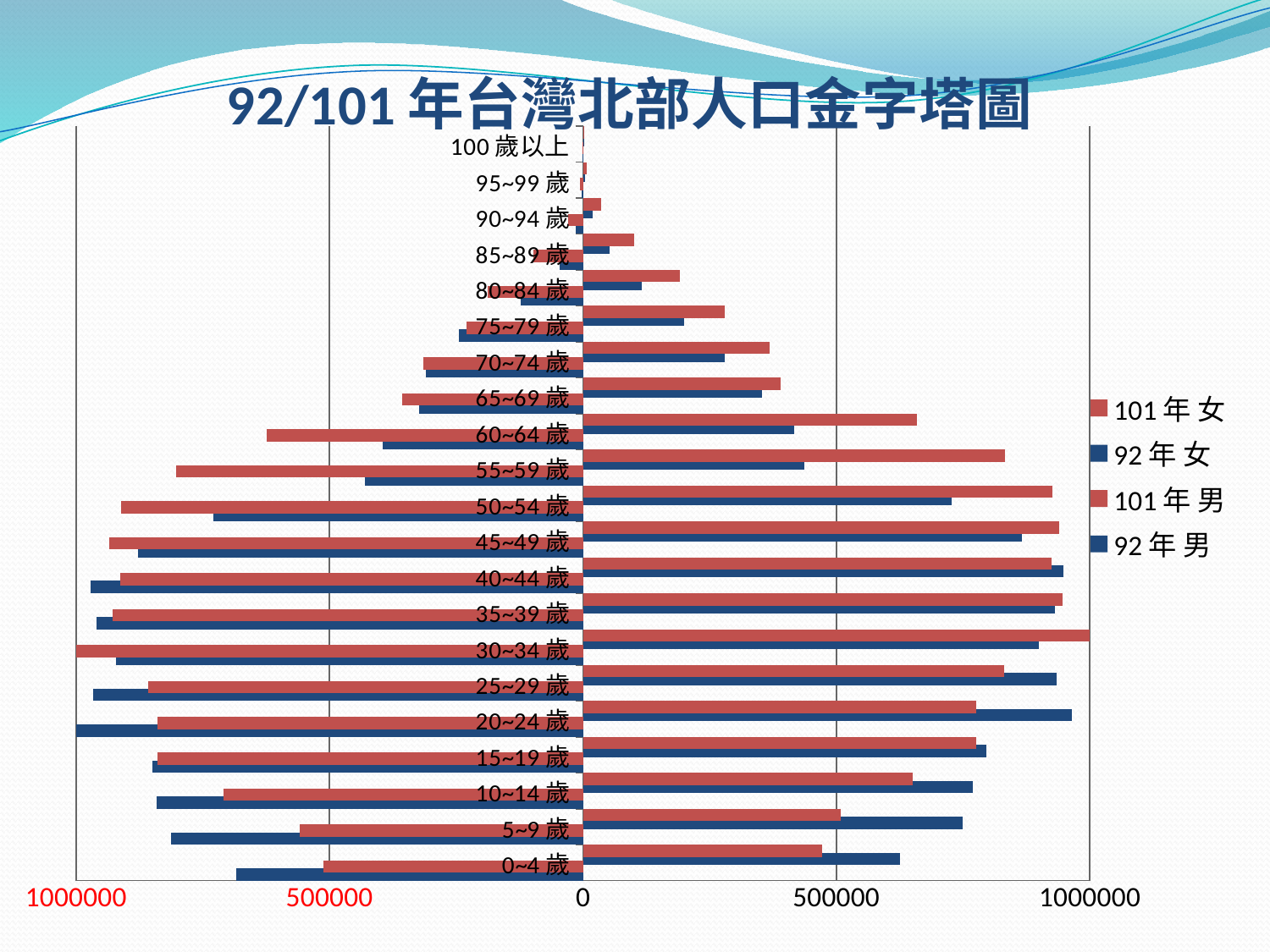

### Chart: 92/101年台灣北部人口金字塔圖

| Category | 92年 男 | 101年 男 | 92年 女 | 101年 女 |
|---|---|---|---|---|
| 0~4歲 | -684174.0 | -511559.0 | 625729.0 | 472124.0 |
| 5~9歲 | -812247.0 | -558811.0 | 748799.0 | 509463.0 |
| 10~14歲 | -840744.0 | -709152.0 | 769927.0 | 650568.0 |
| 15~19歲 | -850160.0 | -839044.0 | 795888.0 | 776481.0 |
| 20~24歲 | -1012438.0 | -840354.0 | 964793.0 | 775225.0 |
| 25~29歲 | -967088.0 | -857626.0 | 934343.0 | 830809.0 |
| 30~34歲 | -921888.0 | -1015792.0 | 899141.0 | 1023196.0 |
| 35~39歲 | -960123.0 | -928490.0 | 931722.0 | 945898.0 |
| 40~44歲 | -971638.0 | -912991.0 | 947625.0 | 924215.0 |
| 45~49歲 | -877898.0 | -935207.0 | 866629.0 | 939746.0 |
| 50~54歲 | -729037.0 | -912094.0 | 727398.0 | 926068.0 |
| 55~59歲 | -429830.0 | -803377.0 | 436233.0 | 833060.0 |
| 60~64歲 | -394429.0 | -624453.0 | 416895.0 | 659867.0 |
| 65~69歲 | -324142.0 | -356836.0 | 353047.0 | 390644.0 |
| 70~74歲 | -309833.0 | -315219.0 | 280141.0 | 367737.0 |
| 75~79歲 | -244424.0 | -229340.0 | 199428.0 | 280443.0 |
| 80~84歲 | -122381.0 | -187308.0 | 116899.0 | 191268.0 |
| 85~89歲 | -45323.0 | -98577.0 | 52017.0 | 100306.0 |
| 90~94歲 | -14162.0 | -30022.0 | 18562.0 | 36268.0 |
| 95~99歲 | -2421.0 | -5752.0 | 3533.0 | 7833.0 |
| 100歲以上 | -682.0 | -1315.0 | 739.0 | 1284.0 |